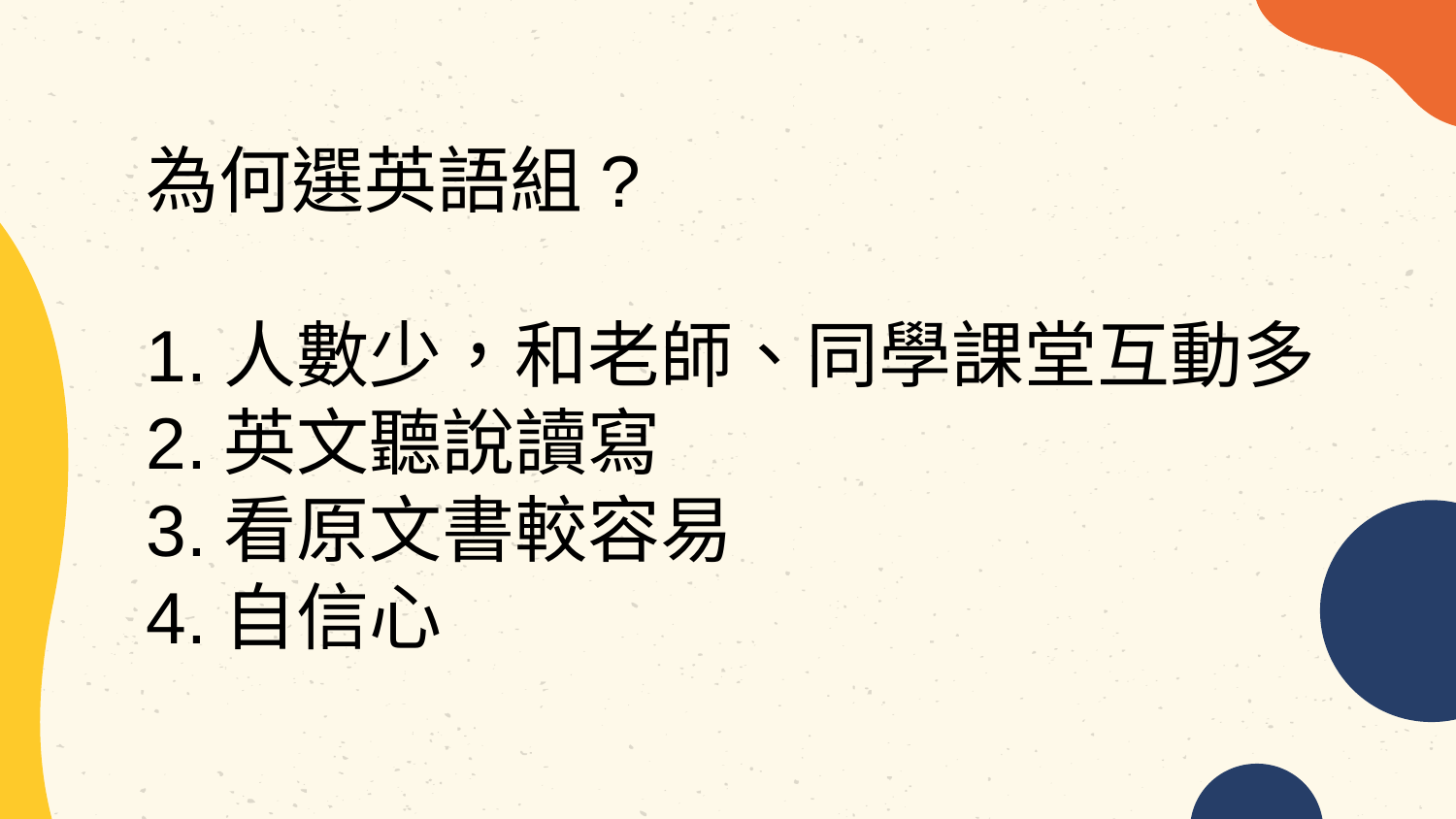

為何選英語組?

1.人數少，和老師、同學課堂互動多
2.英文聽說讀寫
3.看原文書較容易
4.自信心